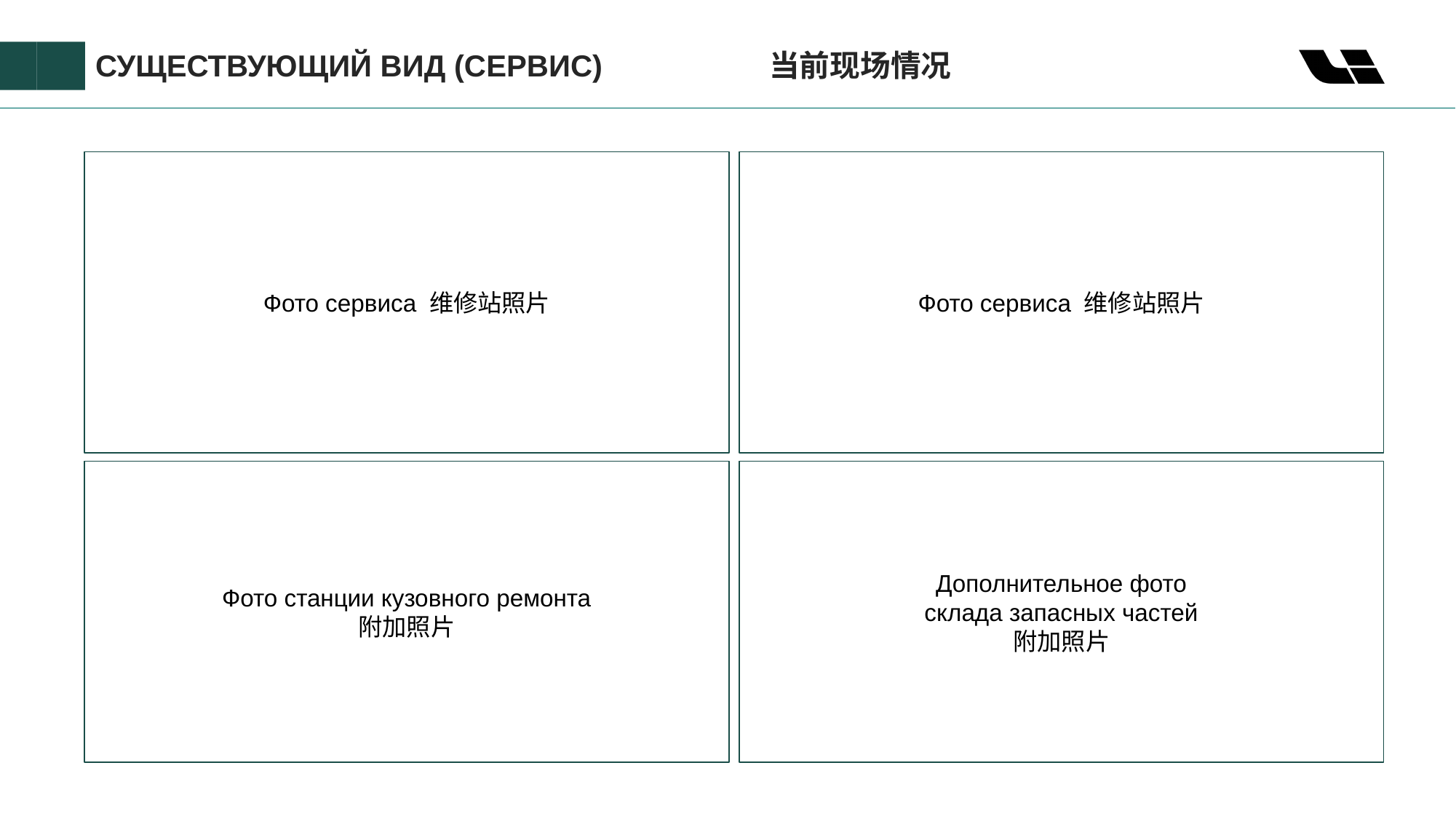

СУЩЕСТВУЮЩИЙ ВИД (СЕРВИС)                   当前现场情况
Фото сервиса 维修站照片
Фото сервиса 维修站照片
Фото станции кузовного ремонта
附加照片
Дополнительное фото
склада запасных частей
附加照片